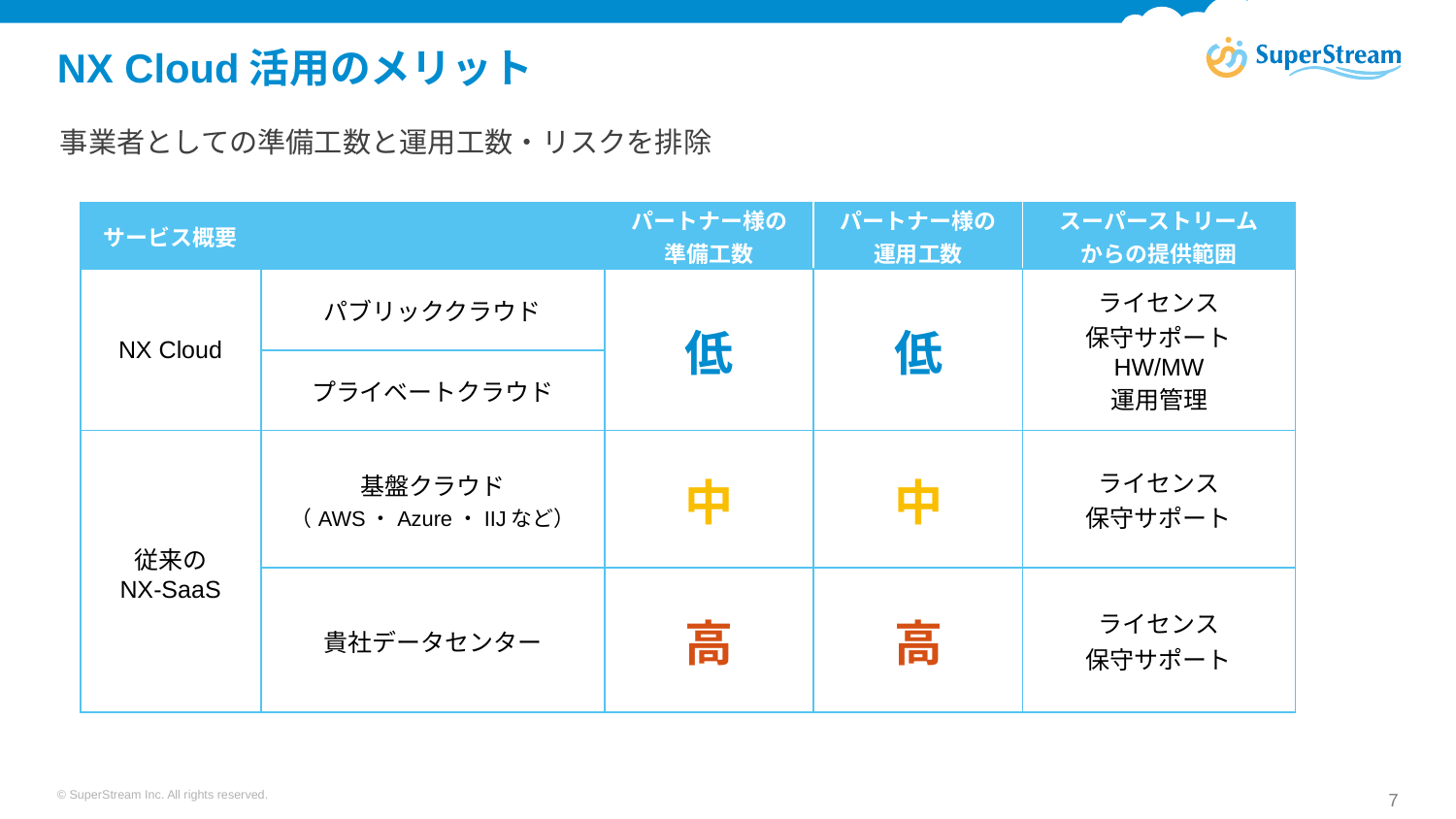

# NX Cloud活用のメリット
事業者としての準備工数と運用工数・リスクを排除
| サービス概要 |  | パートナー様の 準備工数 | パートナー様の 運用工数 | スーパーストリーム からの提供範囲 |
| --- | --- | --- | --- | --- |
| NX Cloud | パブリッククラウド | 低 | 低 | ライセンス 保守サポート HW/MW 運用管理 |
|  | プライベートクラウド |  |  |  |
| 従来の NX-SaaS | 基盤クラウド （AWS・Azure・IIJなど） | 中 | 中 | ライセンス 保守サポート |
|  | 貴社データセンター | 高 | 高 | ライセンス 保守サポート |
© SuperStream Inc. All rights reserved.
7